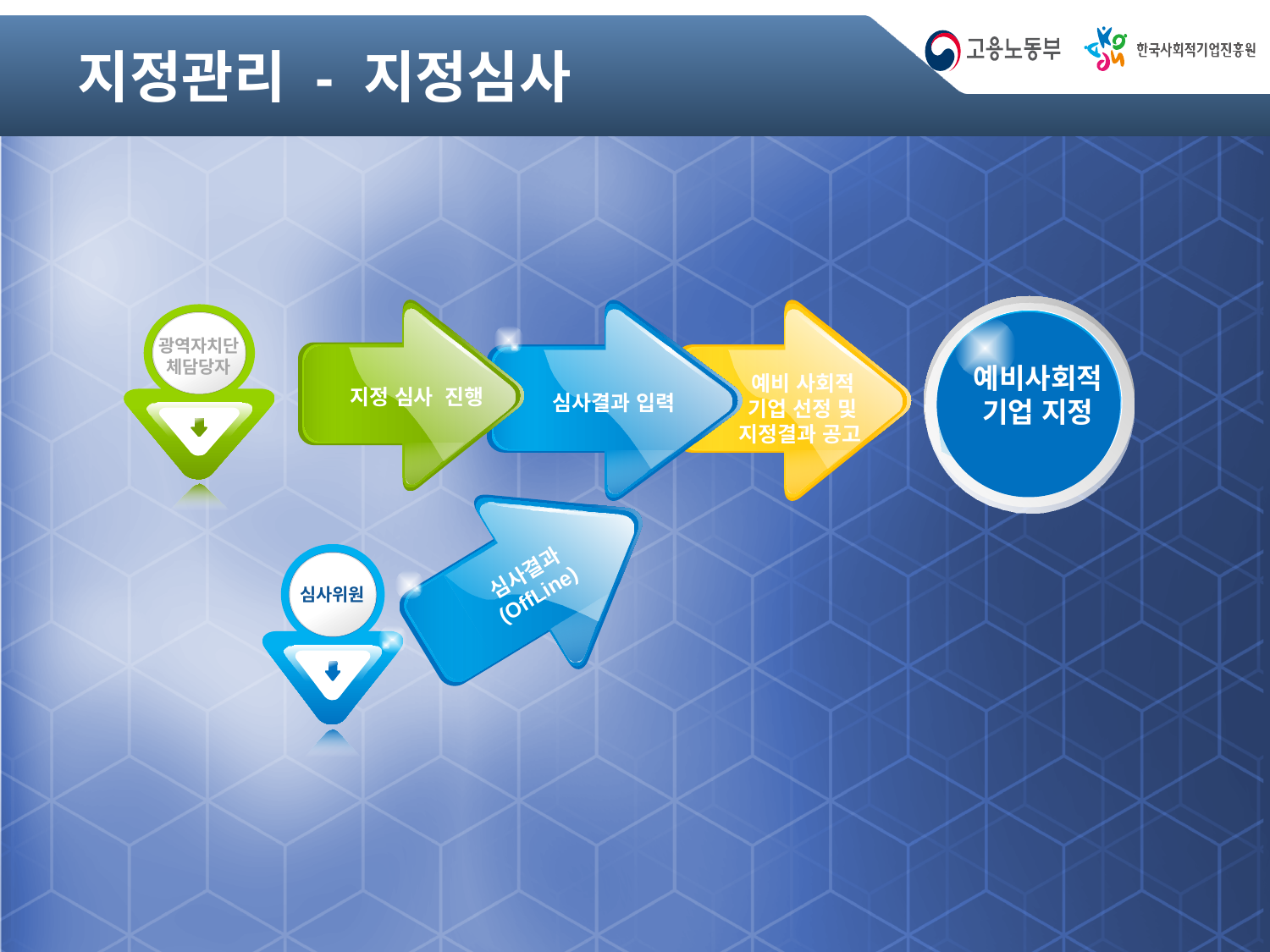

# 지정관리 - 지정심사

지정 심사  진행

심사결과 입력

예비 사회적 기업 선정 및 지정결과 공고

예비사회적기업 지정

광역자치단체담당자

심사결과 (OffLine)

심사위원